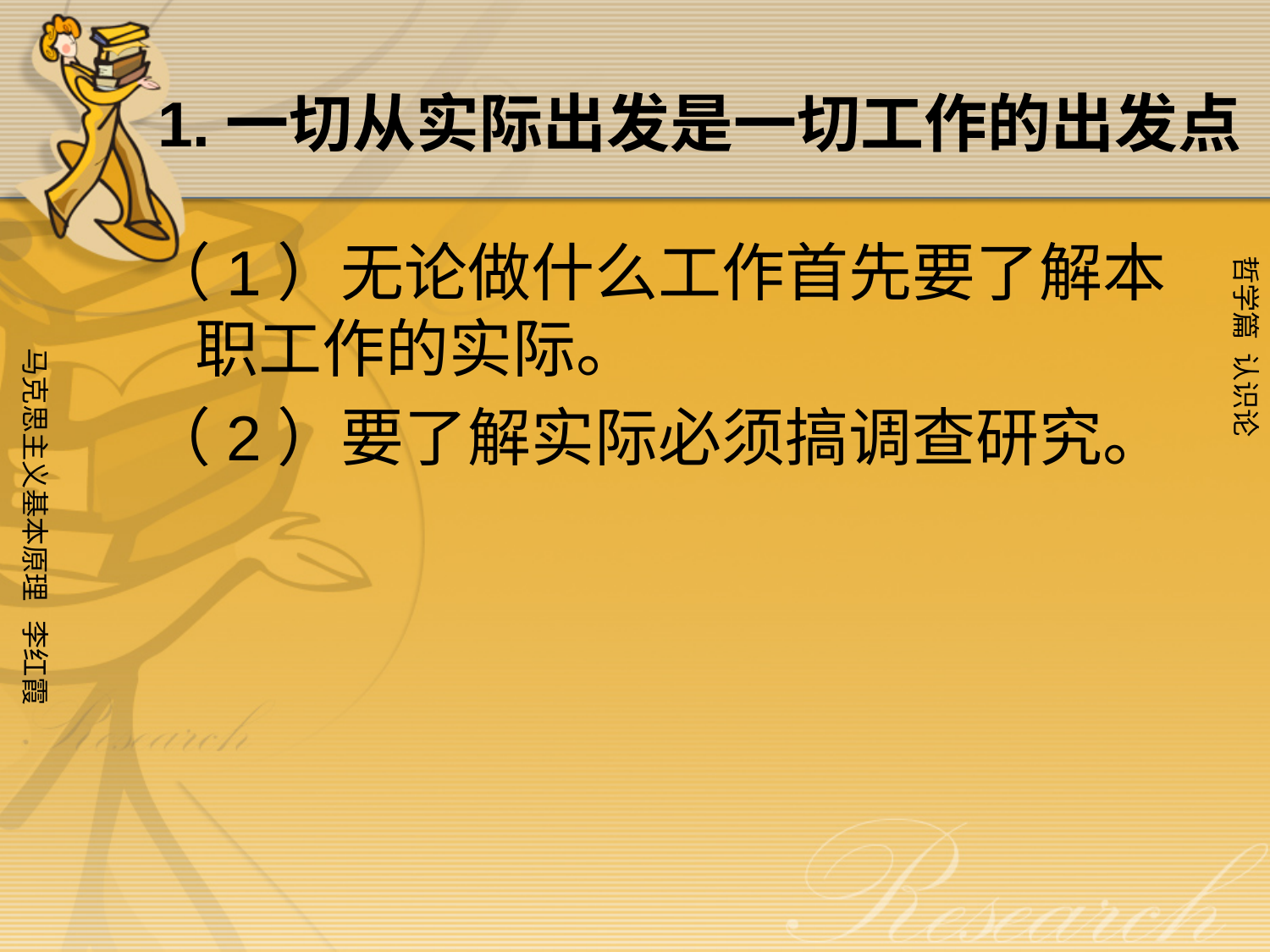

# 1.一切从实际出发是一切工作的出发点
（1）无论做什么工作首先要了解本职工作的实际。
（2）要了解实际必须搞调查研究。